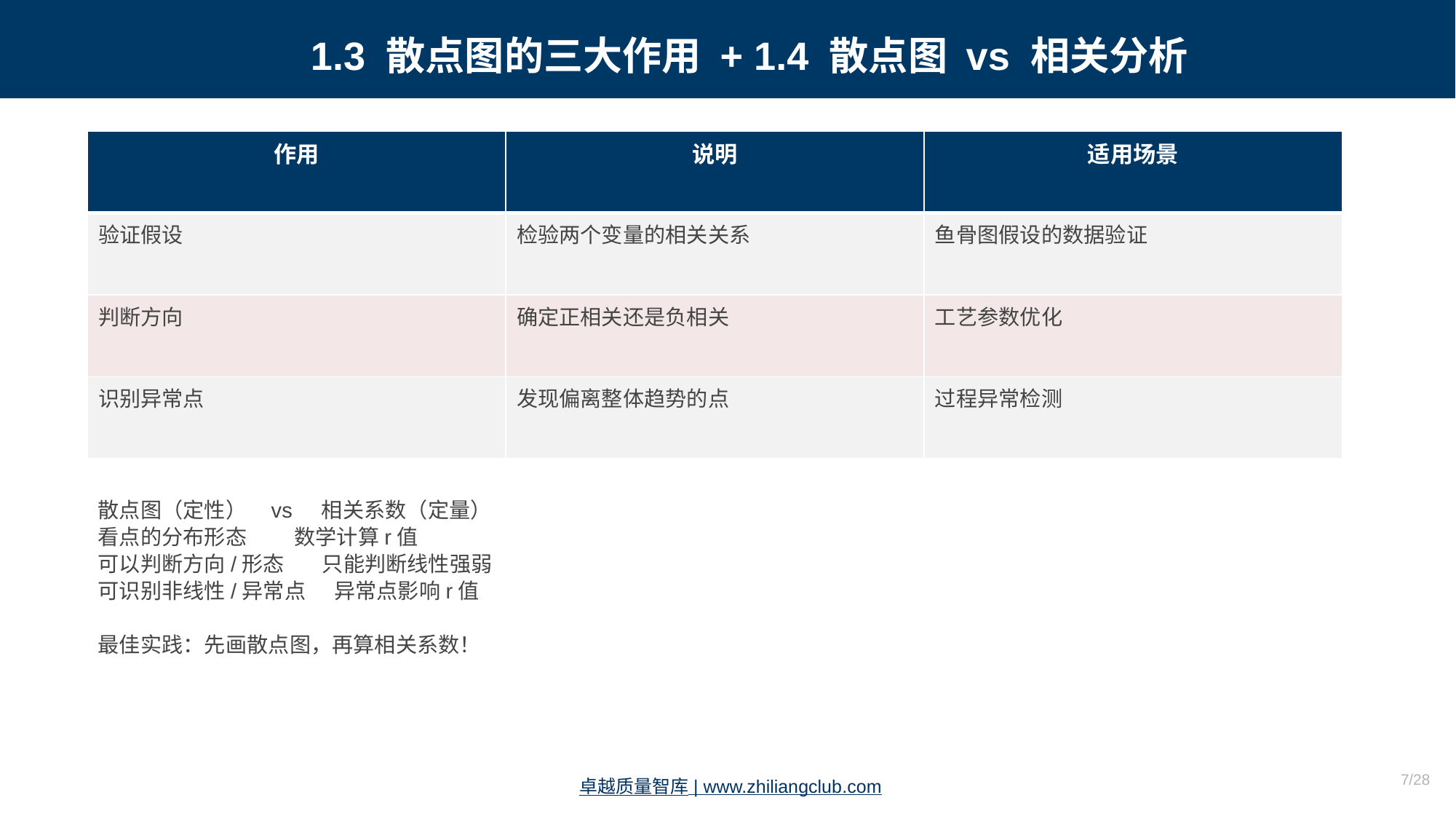

1.3 散点图的三大作用 + 1.4 散点图 vs 相关分析
| 作用 | 说明 | 适用场景 |
| --- | --- | --- |
| 验证假设 | 检验两个变量的相关关系 | 鱼骨图假设的数据验证 |
| 判断方向 | 确定正相关还是负相关 | 工艺参数优化 |
| 识别异常点 | 发现偏离整体趋势的点 | 过程异常检测 |
散点图（定性）    vs    相关系数（定量）
看点的分布形态          数学计算r值
可以判断方向/形态        只能判断线性强弱
可识别非线性/异常点      异常点影响r值

最佳实践：先画散点图，再算相关系数！
7/28